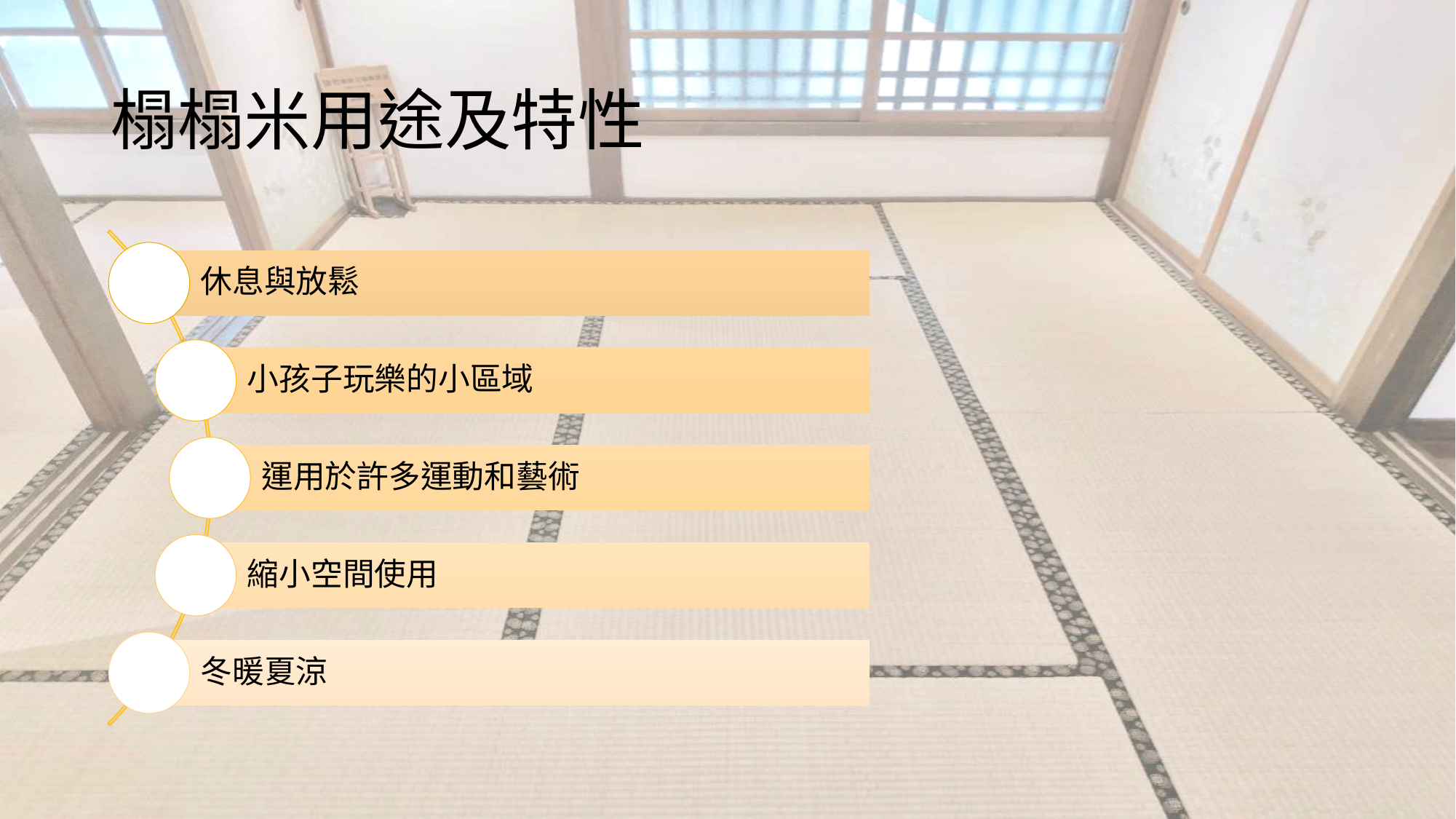

# 榻榻米用途及特性
休息與放鬆
小孩子玩樂的小區域
運用於許多運動和藝術
縮小空間使用
冬暖夏涼